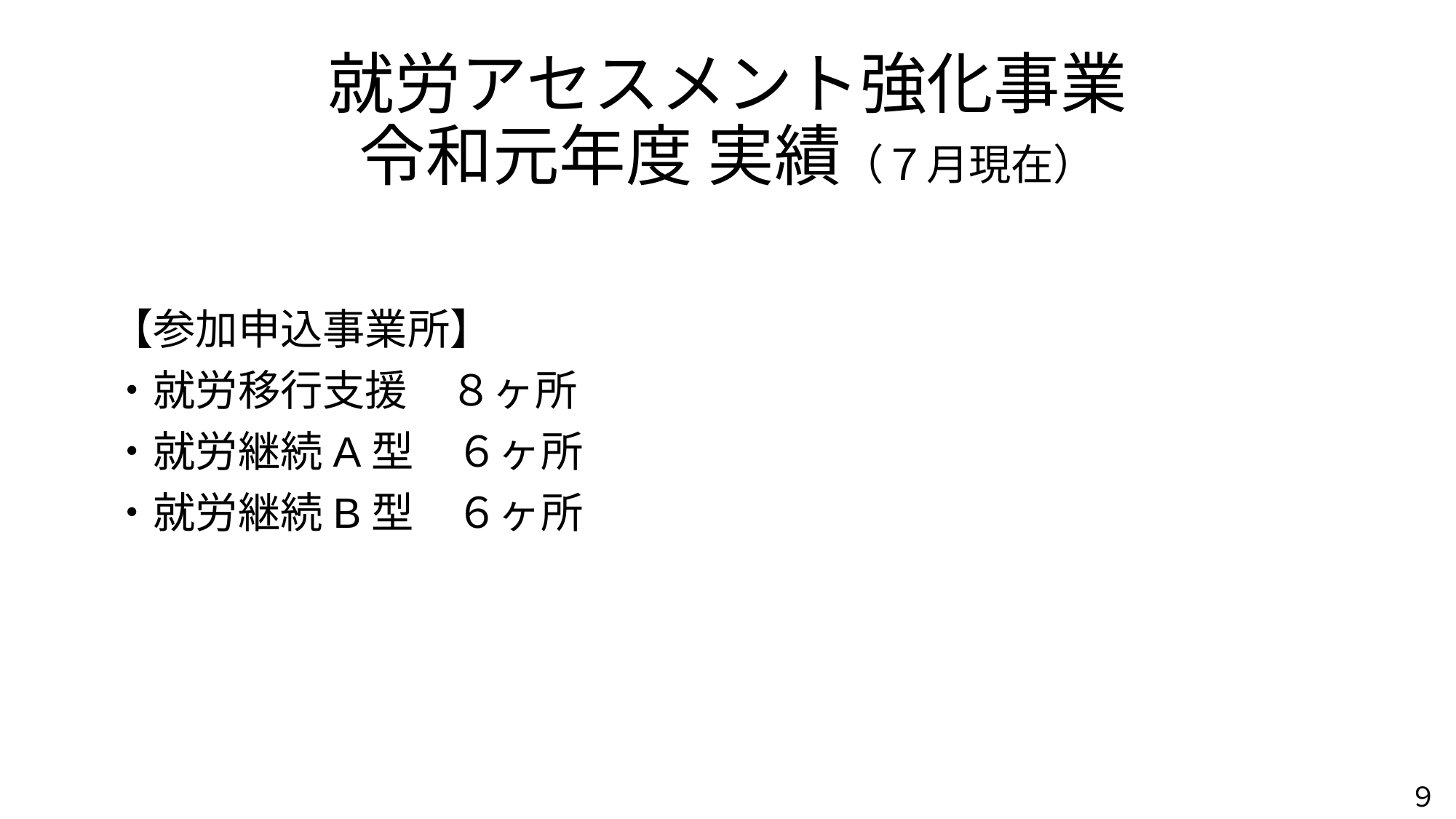

# 就労アセスメント強化事業 令和元年度 実績（７月現在）
【参加申込事業所】
・就労移行支援　８ヶ所
・就労継続A型　６ヶ所
・就労継続B型　６ヶ所
９